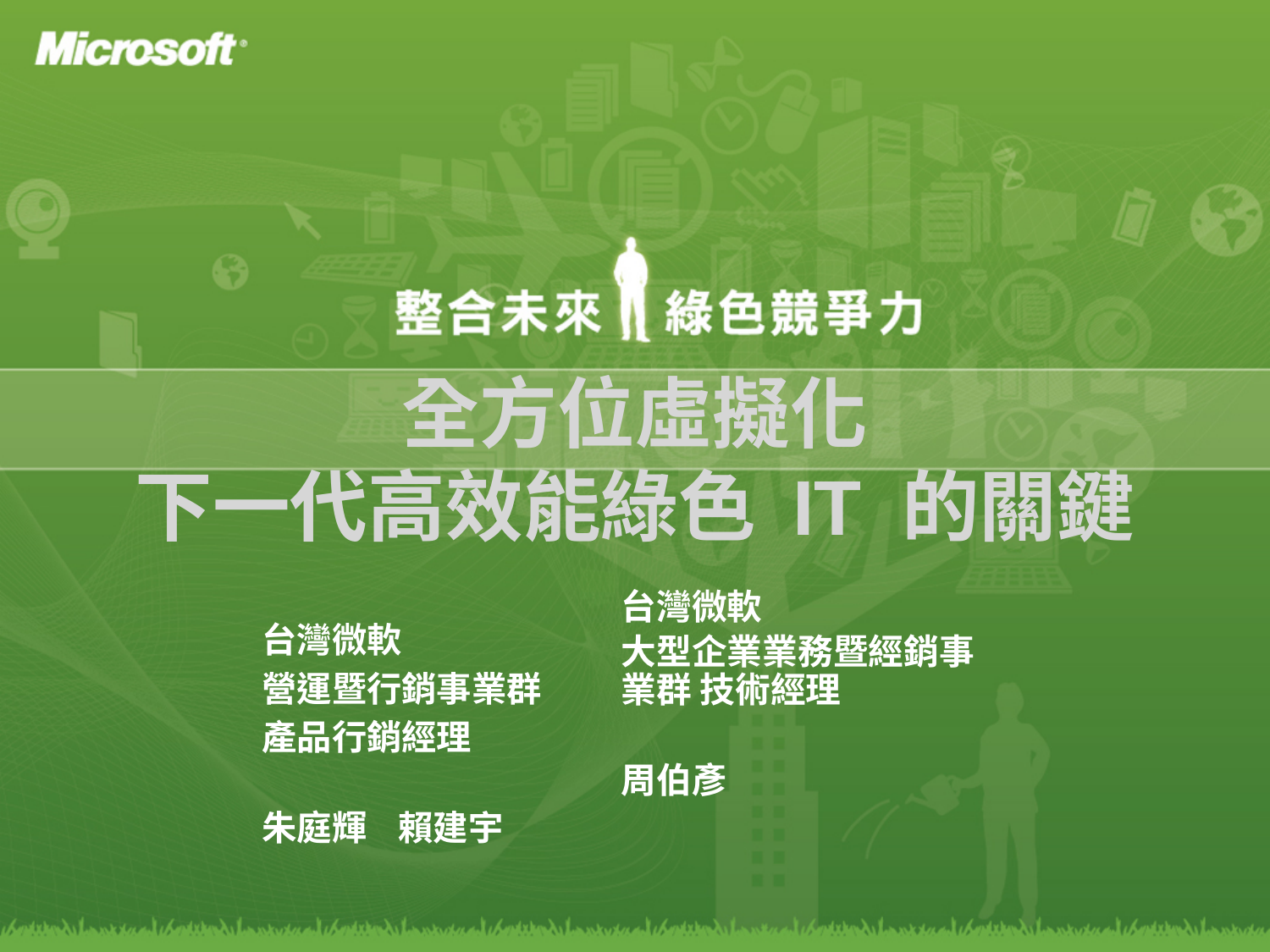

# 全方位虛擬化 下一代高效能綠色 IT 的關鍵
台灣微軟
大型企業業務暨經銷事業群 技術經理

周伯彥
台灣微軟
營運暨行銷事業群
產品行銷經理
朱庭輝    賴建宇